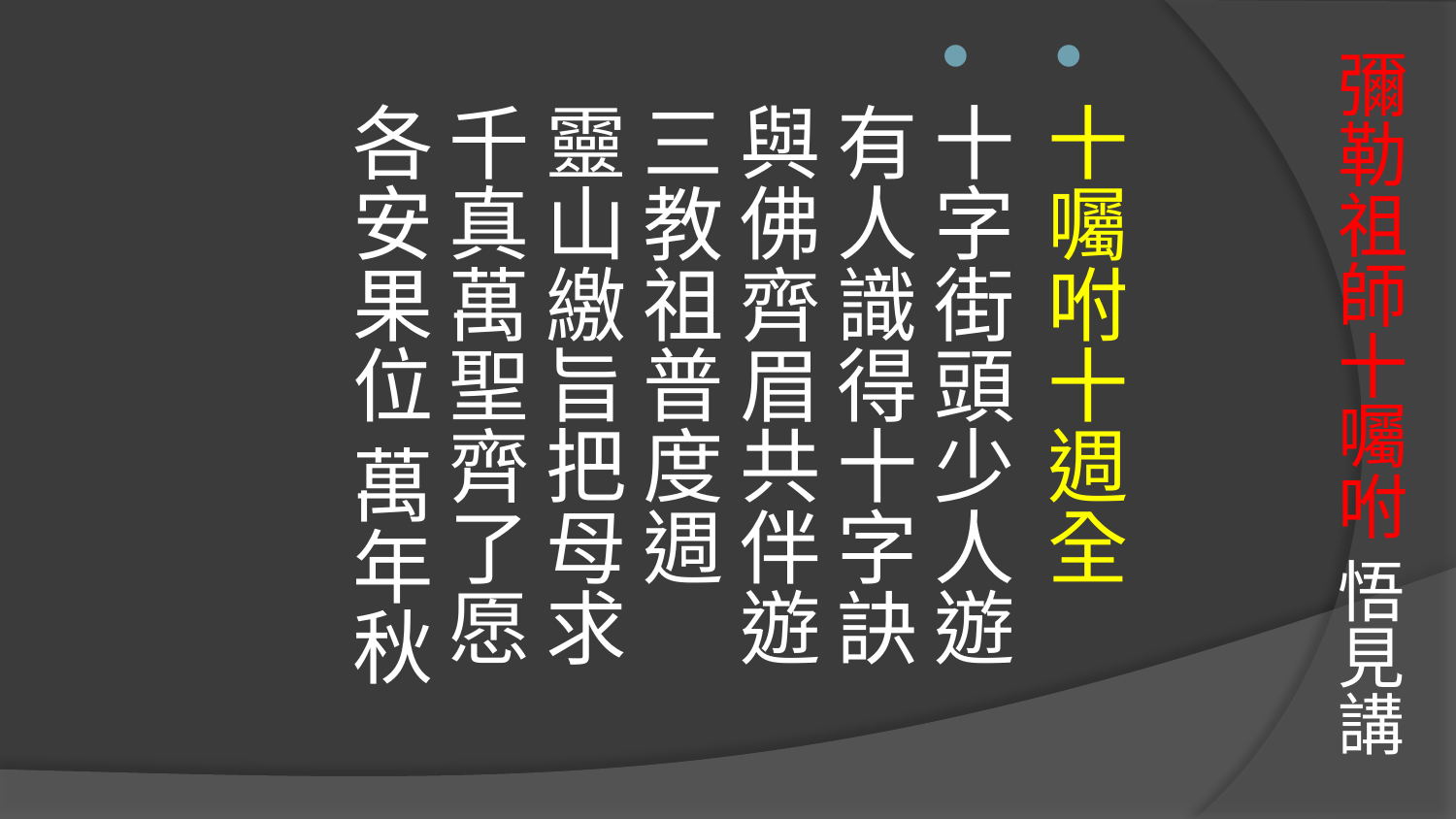

# 彌勒祖師十囑咐 悟見講
十囑咐十週全
十字街頭少人遊　
有人識得十字訣
與佛齊眉共伴遊 
三教祖普度週　
靈山繳旨把母求
千真萬聖齊了愿　
各安果位 萬年秋